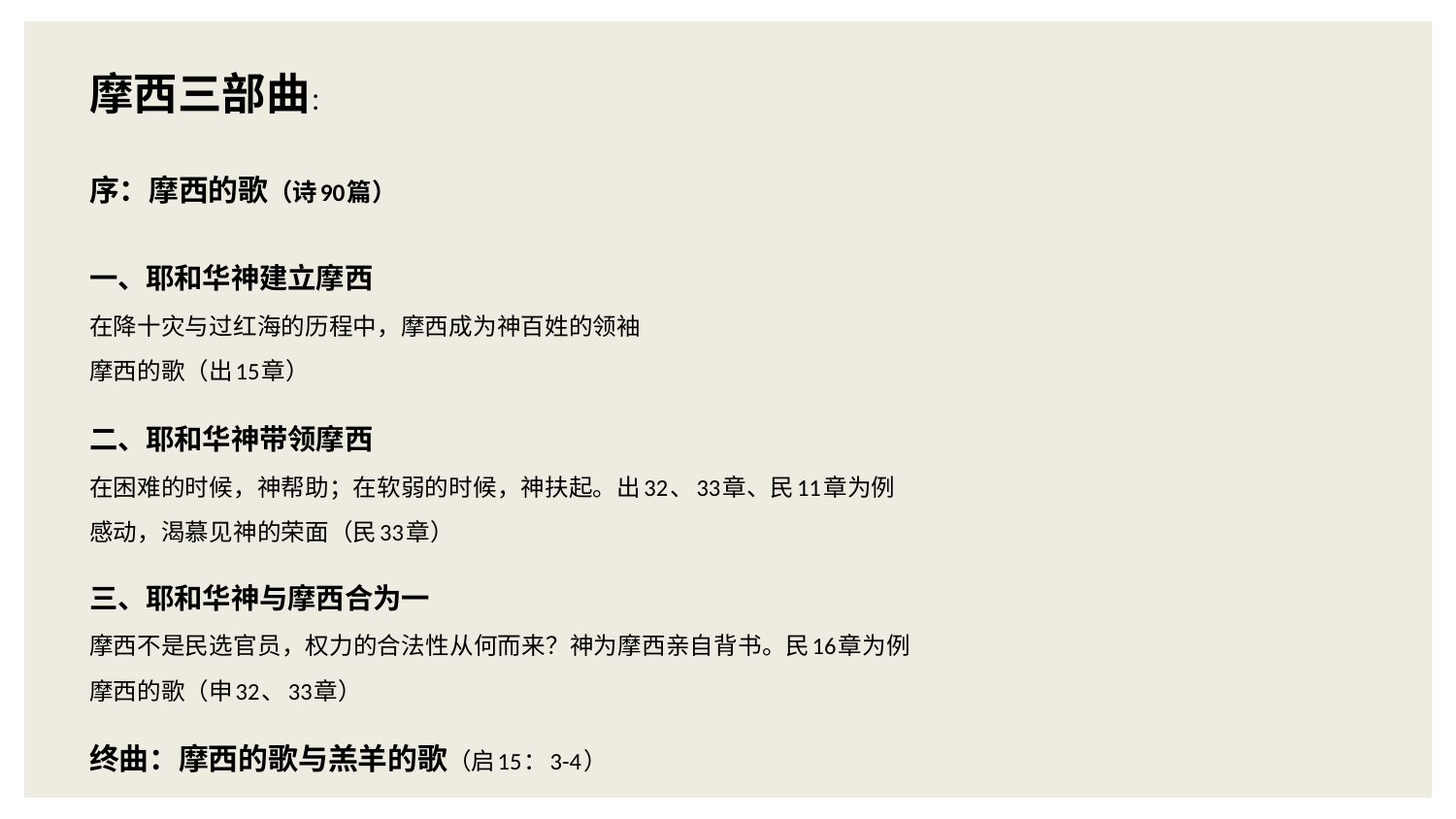

摩西三部曲：

	序：摩西的歌（诗90篇）

	一、耶和华神建立摩西
		在降十灾与过红海的历程中，摩西成为神百姓的领袖
		摩西的歌（出15章）

	二、耶和华神带领摩西
		在困难的时候，神帮助；在软弱的时候，神扶起。出32、33章、民11章为例
		感动，渴慕见神的荣面（民33章）

	三、耶和华神与摩西合为一
		摩西不是民选官员，权力的合法性从何而来？神为摩西亲自背书。民16章为例
		摩西的歌（申32、33章）

	终曲：摩西的歌与羔羊的歌（启15：3-4）